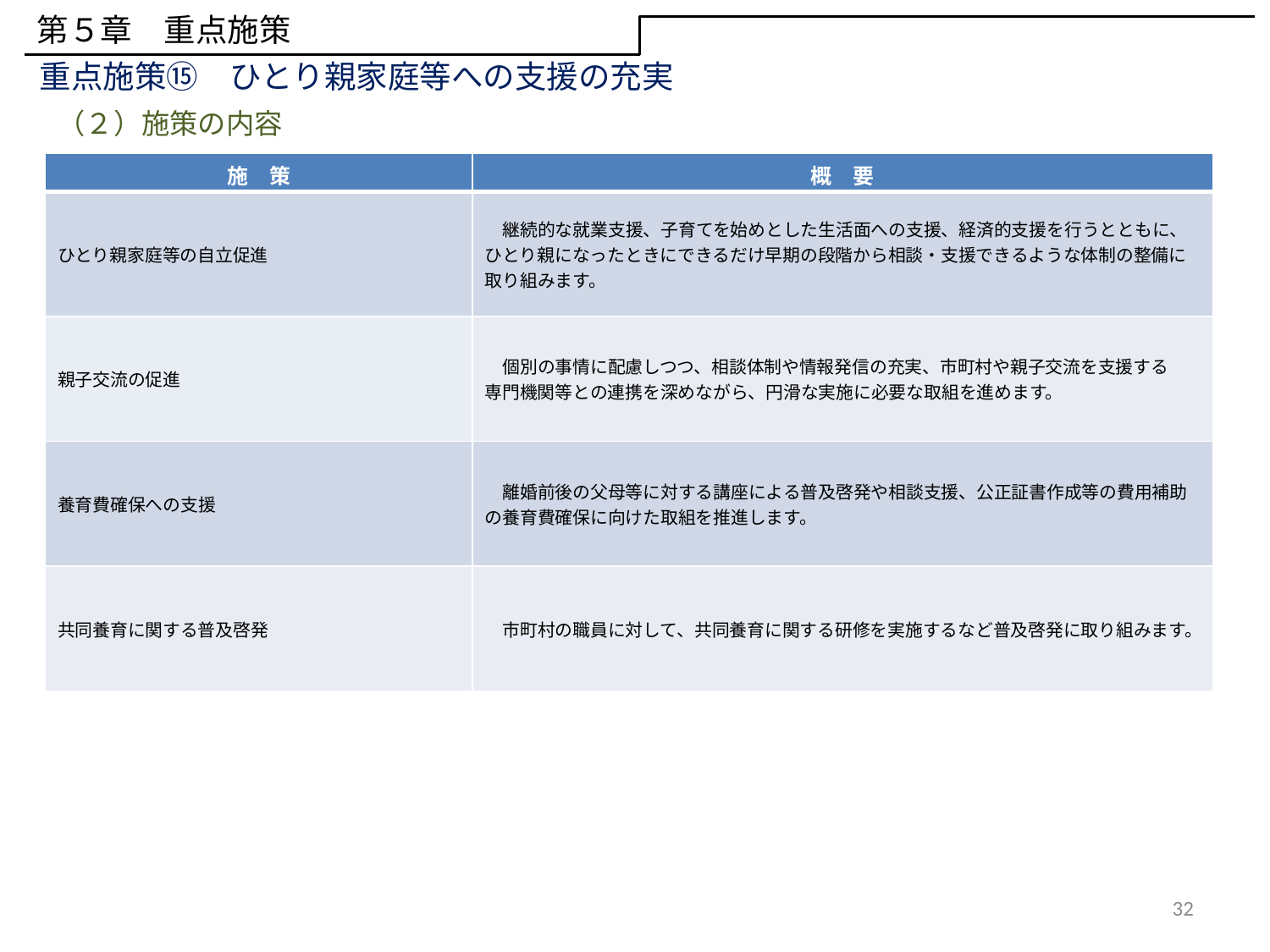

第５章　重点施策

重点施策⑮　ひとり親家庭等への支援の充実
（２）施策の内容
| 施　策 | 概　要 |
| --- | --- |
| ひとり親家庭等の自立促進 | 継続的な就業支援、子育てを始めとした生活面への支援、経済的支援を行うとともに、ひとり親になったときにできるだけ早期の段階から相談・支援できるような体制の整備に取り組みます。 |
| 親子交流の促進 | 個別の事情に配慮しつつ、相談体制や情報発信の充実、市町村や親子交流を支援する 専門機関等との連携を深めながら、円滑な実施に必要な取組を進めます。 |
| 養育費確保への支援 | 離婚前後の父母等に対する講座による普及啓発や相談支援、公正証書作成等の費用補助の養育費確保に向けた取組を推進します。 |
| 共同養育に関する普及啓発 | 市町村の職員に対して、共同養育に関する研修を実施するなど普及啓発に取り組みます。 |
32